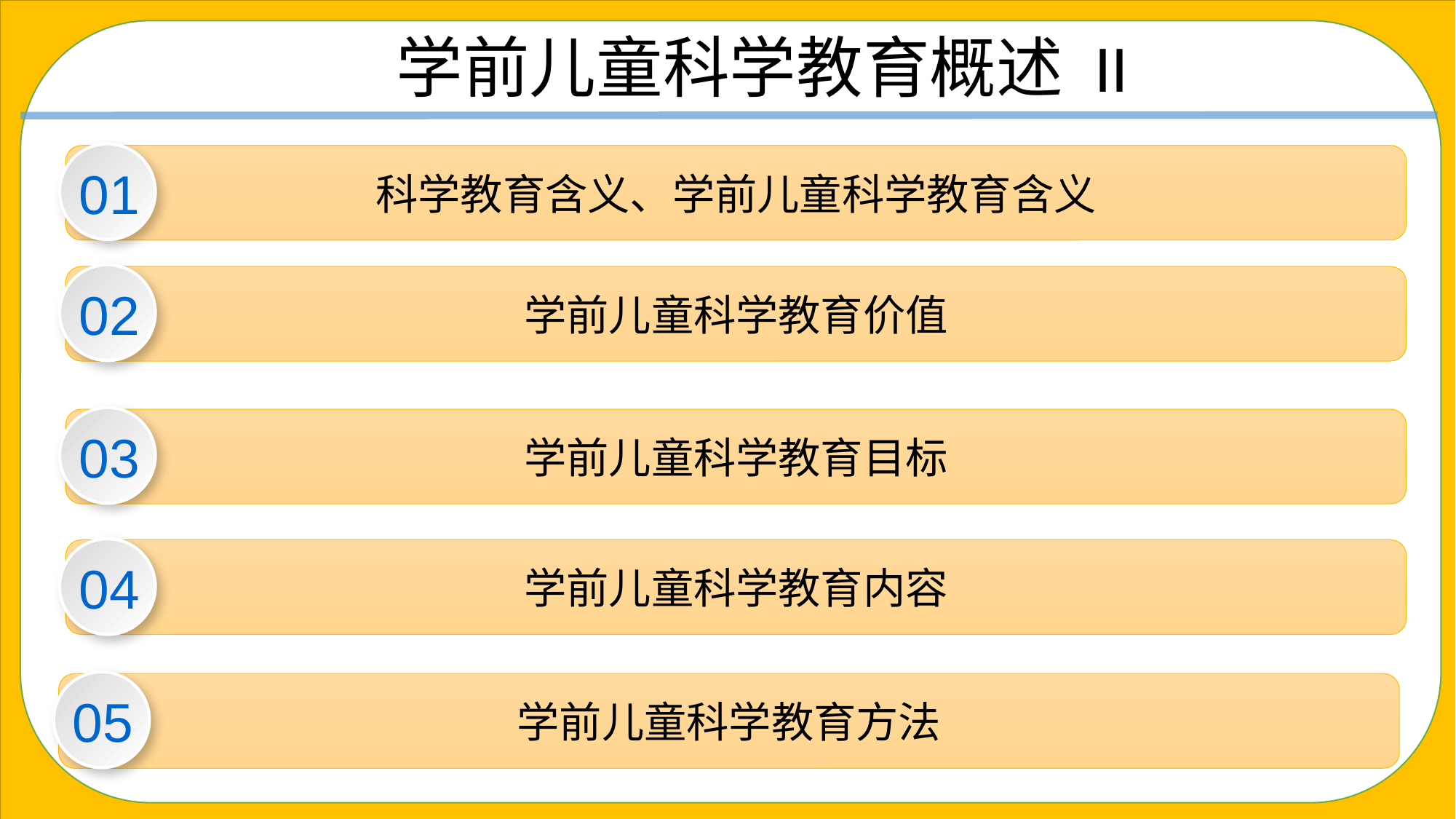

学前儿童科学教育概述 II

01
科学教育含义、学前儿童科学教育含义

02
学前儿童科学教育价值

03
学前儿童科学教育目标

04
学前儿童科学教育内容

05
学前儿童科学教育方法